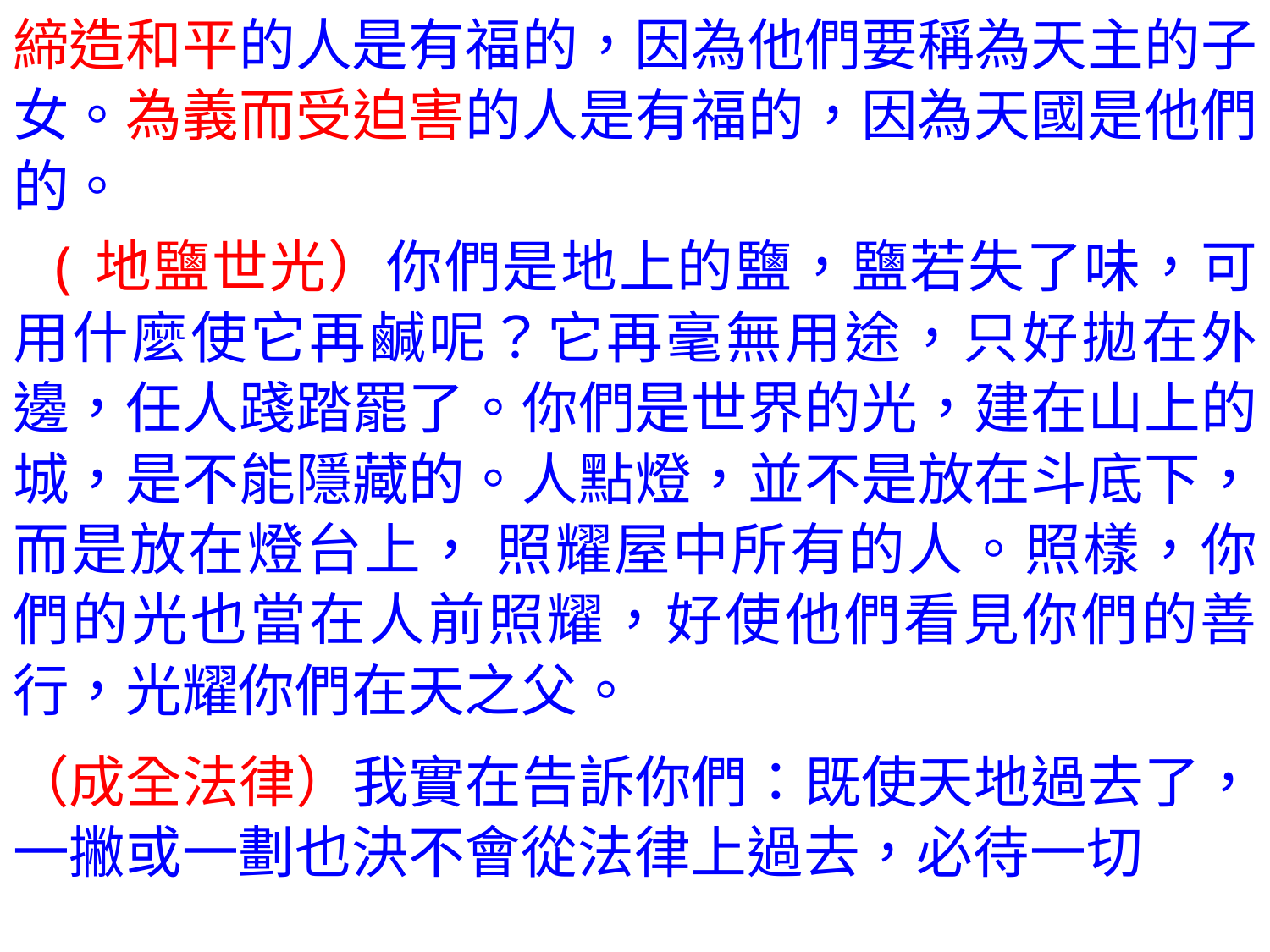

締造和平的人是有福的，因為他們要稱為天主的子女。為義而受迫害的人是有福的，因為天國是他們的。
 (地鹽世光）你們是地上的鹽，鹽若失了味，可用什麼使它再鹹呢？它再毫無用途，只好拋在外邊，任人踐踏罷了。你們是世界的光，建在山上的城，是不能隱藏的。人點燈，並不是放在斗底下，而是放在燈台上， 照耀屋中所有的人。照樣，你們的光也當在人前照耀，好使他們看見你們的善行，光耀你們在天之父。
（成全法律）我實在告訴你們：既使天地過去了，一撇或一劃也決不會從法律上過去，必待一切